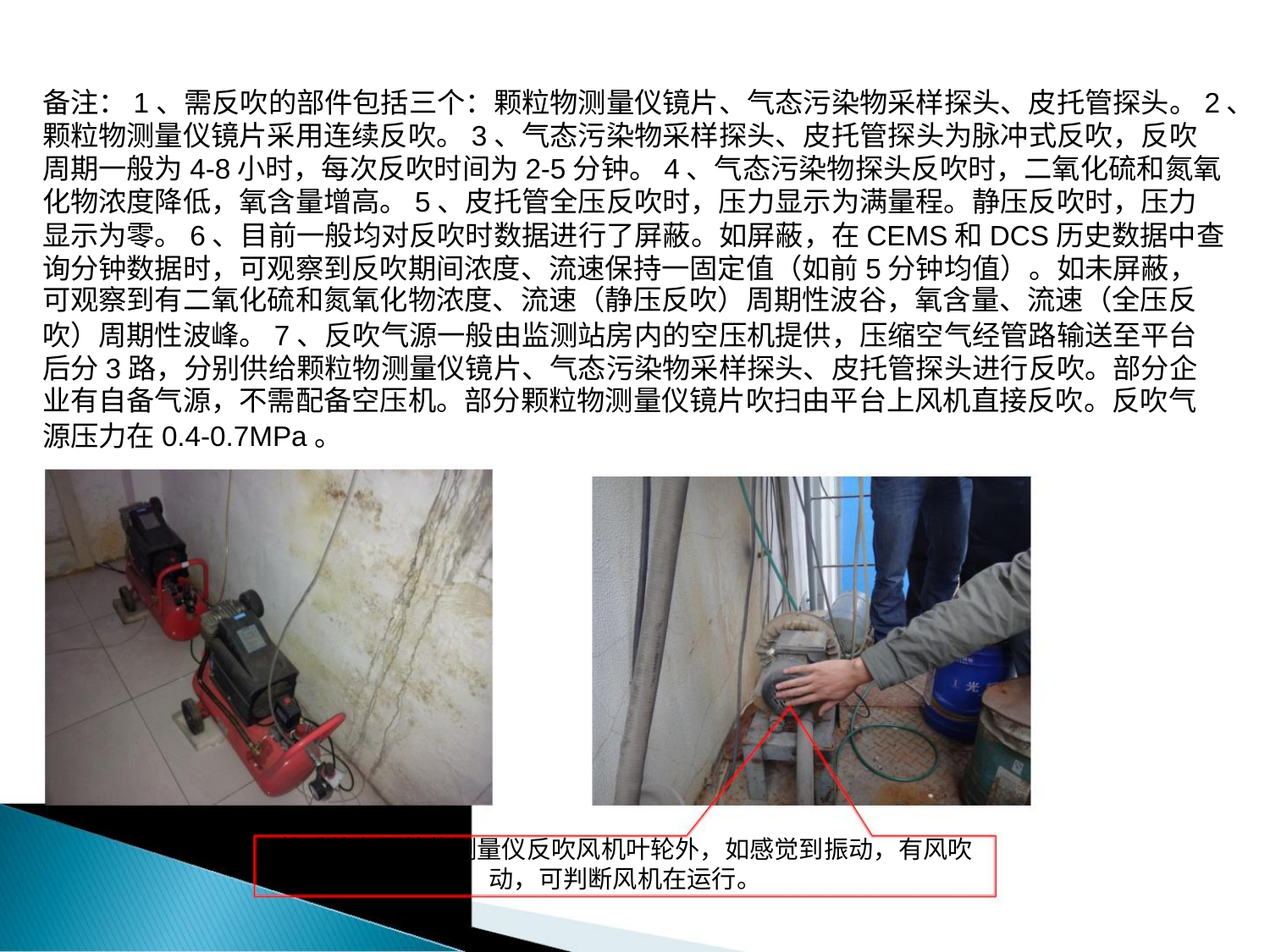

备注：1、需反吹的部件包括三个：颗粒物测量仪镜片、气态污染物采样探头、皮托管探头。2、
颗粒物测量仪镜片采用连续反吹。3、气态污染物采样探头、皮托管探头为脉冲式反吹，反吹
周期一般为4-8小时，每次反吹时间为2-5分钟。4、气态污染物探头反吹时，二氧化硫和氮氧
化物浓度降低，氧含量增高。5、皮托管全压反吹时，压力显示为满量程。静压反吹时，压力
显示为零。6、目前一般均对反吹时数据进行了屏蔽。如屏蔽，在CEMS和DCS历史数据中查
询分钟数据时，可观察到反吹期间浓度、流速保持一固定值（如前5分钟均值）。如未屏蔽，
可观察到有二氧化硫和氮氧化物浓度、流速（静压反吹）周期性波谷，氧含量、流速（全压反
吹）周期性波峰。7、反吹气源一般由监测站房内的空压机提供，压缩空气经管路输送至平台
后分3路，分别供给颗粒物测量仪镜片、气态污染物采样探头、皮托管探头进行反吹。部分企
业有自备气源，不需配备空压机。部分颗粒物测量仪镜片吹扫由平台上风机直接反吹。反吹气
源压力在0.4-0.7MPa。
将手放在颗粒物测量仪反吹风机叶轮外，如感觉到振动，有风吹
动，可判断风机在运行。